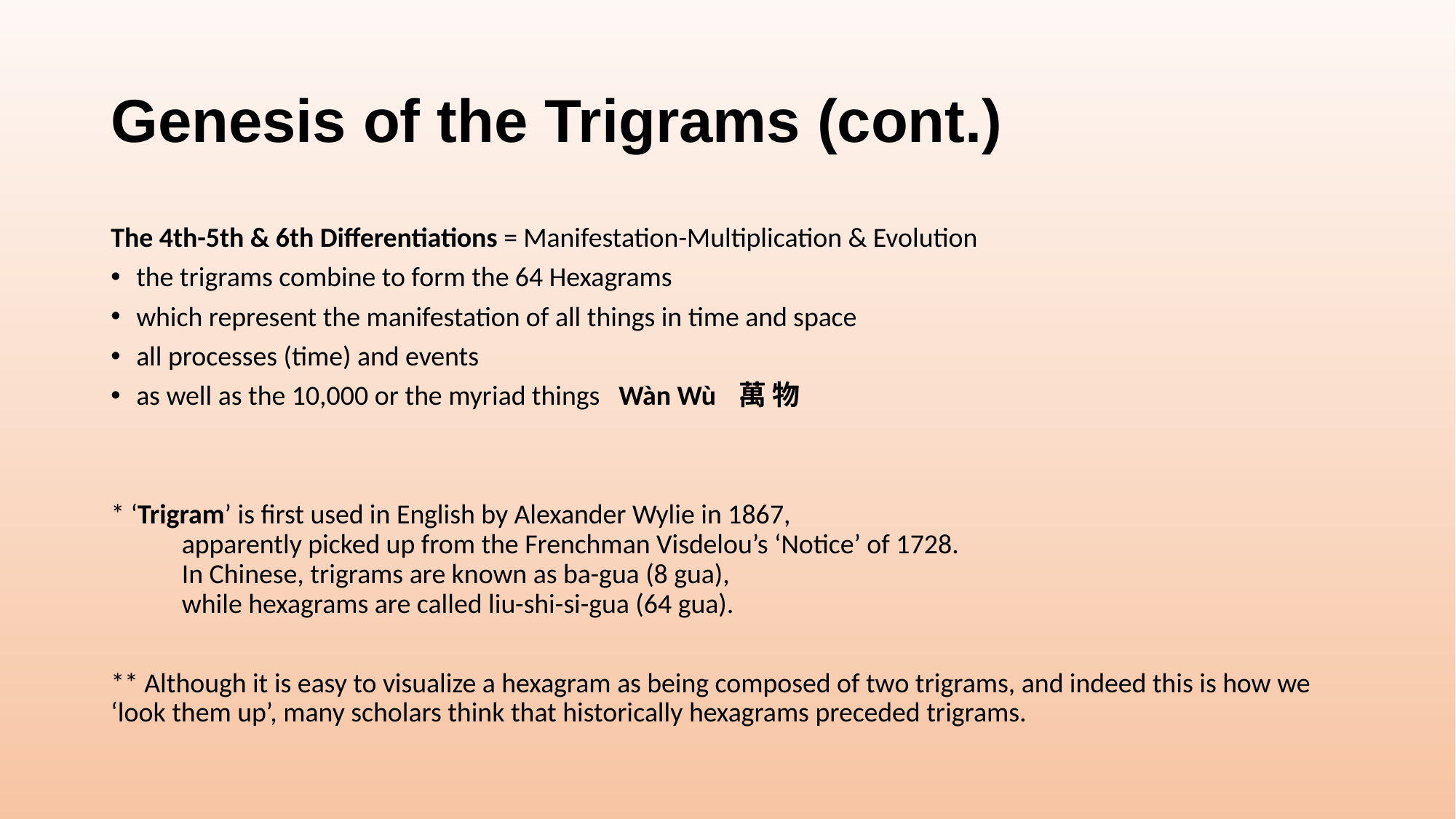

# Genesis of the Trigrams (cont.)
The 4th-5th & 6th Differentiations = Manifestation-Multiplication & Evolution
the trigrams combine to form the 64 Hexagrams
which represent the manifestation of all things in time and space
all processes (time) and events
as well as the 10,000 or the myriad things   Wàn Wù   萬 物

* ‘Trigram’ is first used in English by Alexander Wylie in 1867,
	apparently picked up from the Frenchman Visdelou’s ‘Notice’ of 1728.
	In Chinese, trigrams are known as ba-gua (8 gua),
	while hexagrams are called liu-shi-si-gua (64 gua).

** Although it is easy to visualize a hexagram as being composed of two trigrams, and indeed this is how we ‘look them up’, many scholars think that historically hexagrams preceded trigrams.